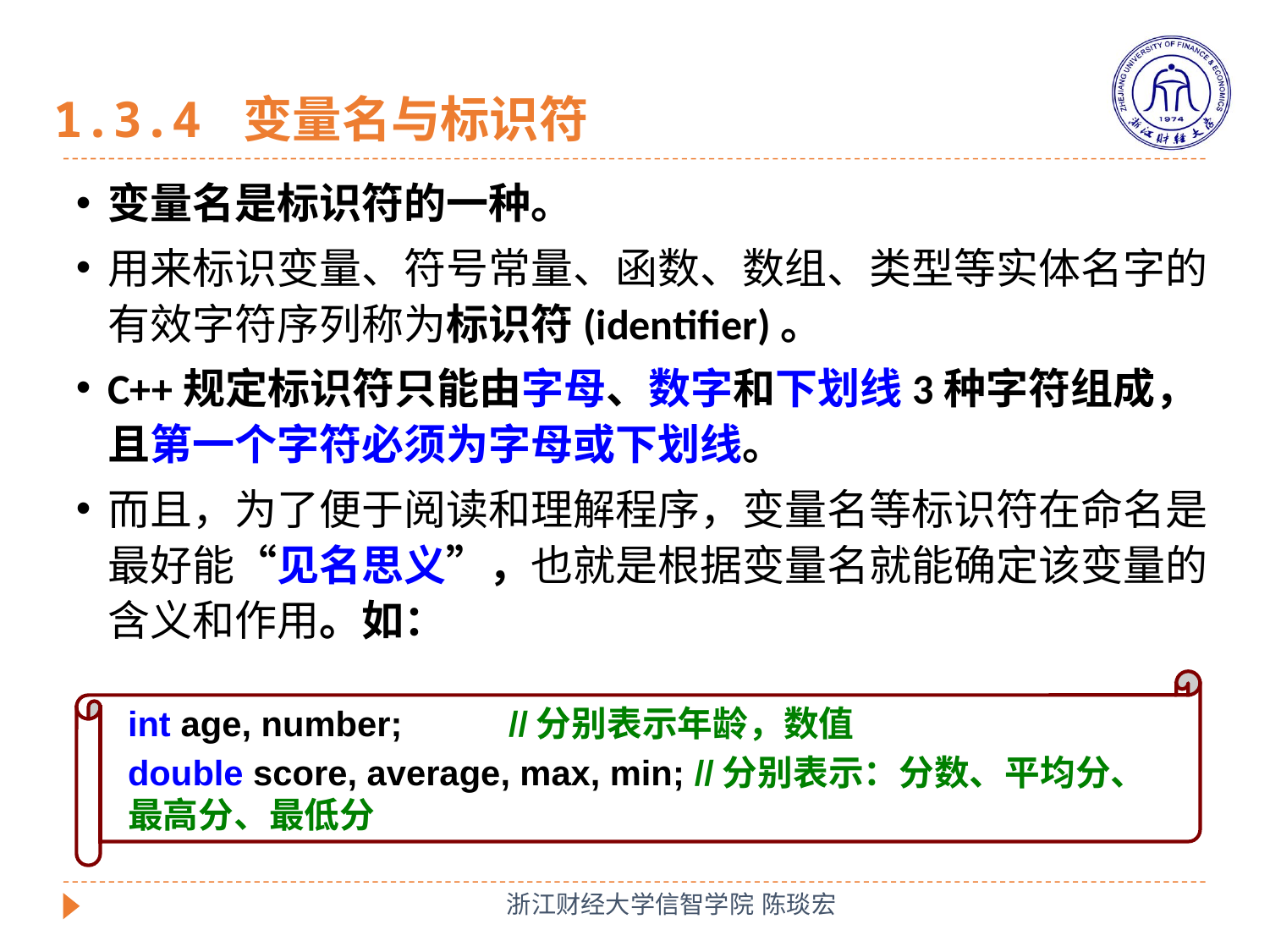

1.3.4 变量名与标识符
变量名是标识符的一种。
用来标识变量、符号常量、函数、数组、类型等实体名字的有效字符序列称为标识符(identifier)。
C++规定标识符只能由字母、数字和下划线3种字符组成，且第一个字符必须为字母或下划线。
而且，为了便于阅读和理解程序，变量名等标识符在命名是最好能“见名思义”，也就是根据变量名就能确定该变量的含义和作用。如：
int age, number;	//分别表示年龄，数值
double score, average, max, min; //分别表示：分数、平均分、最高分、最低分
浙江财经大学信智学院 陈琰宏
44